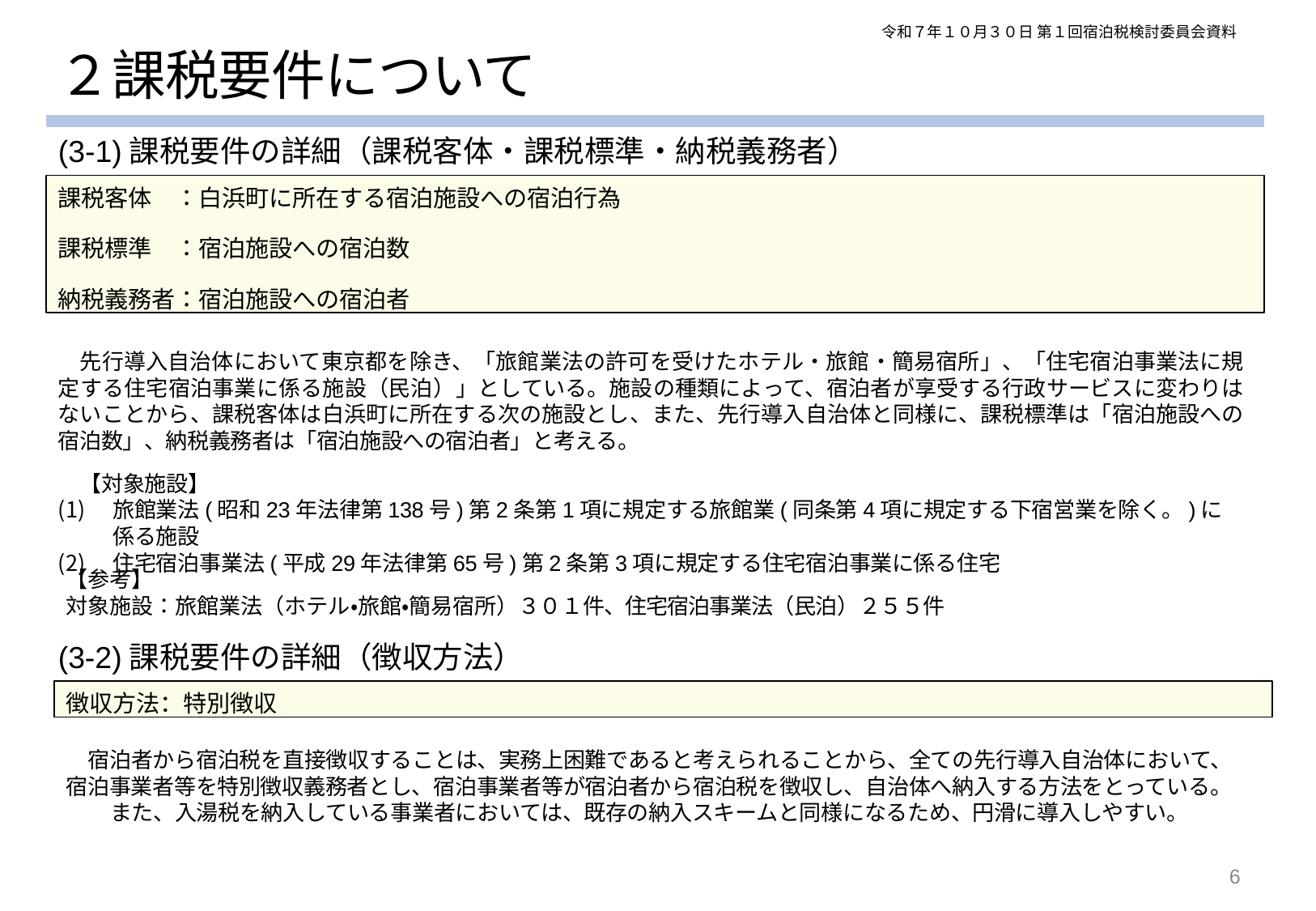

令和７年１０月３０日 第１回宿泊税検討委員会資料
# ２課税要件について
(3-1)課税要件の詳細（課税客体・課税標準・納税義務者）
課税客体　：白浜町に所在する宿泊施設への宿泊行為
課税標準　：宿泊施設への宿泊数
納税義務者：宿泊施設への宿泊者
先行導入自治体において東京都を除き、「旅館業法の許可を受けたホテル・旅館・簡易宿所」、「住宅宿泊事業法に規定する住宅宿泊事業に係る施設（民泊）」としている。施設の種類によって、宿泊者が享受する行政サービスに変わりはないことから、課税客体は白浜町に所在する次の施設とし、また、先行導入自治体と同様に、課税標準は「宿泊施設への宿泊数」、納税義務者は「宿泊施設への宿泊者」と考える。
【対象施設】
旅館業法(昭和23年法律第138号)第2条第1項に規定する旅館業(同条第4項に規定する下宿営業を除く。)に係る施設
住宅宿泊事業法(平成29年法律第65号)第2条第3項に規定する住宅宿泊事業に係る住宅
【参考】
対象施設：旅館業法（ホテル・旅館・簡易宿所）３０１件、住宅宿泊事業法（民泊）２５５件
(3-2)課税要件の詳細（徴収方法）
徴収方法：特別徴収
宿泊者から宿泊税を直接徴収することは、実務上困難であると考えられることから、全ての先行導入自治体において、宿泊事業者等を特別徴収義務者とし、宿泊事業者等が宿泊者から宿泊税を徴収し、自治体へ納入する方法をとっている。
また、入湯税を納入している事業者においては、既存の納入スキームと同様になるため、円滑に導入しやすい。
6